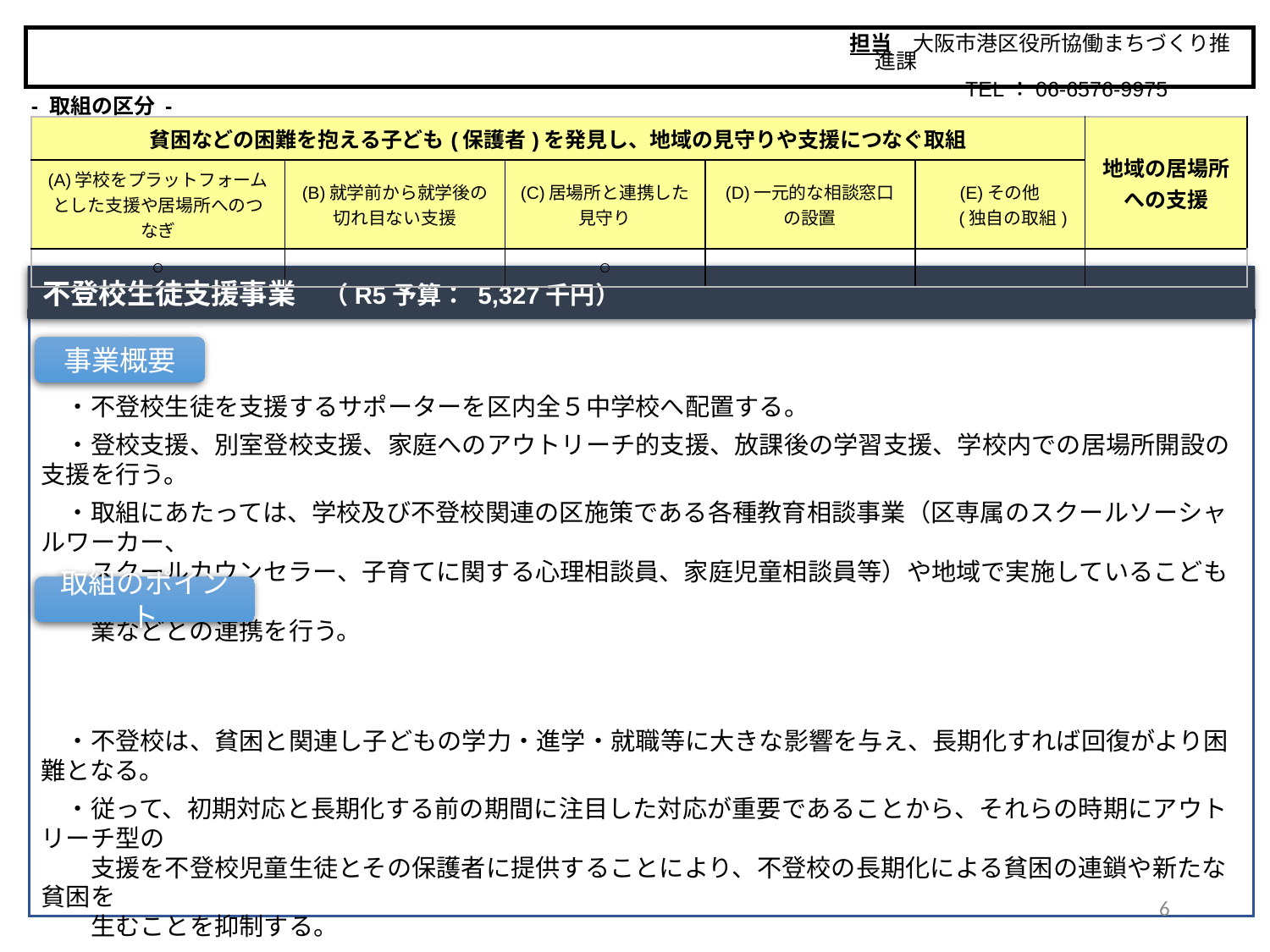

担当　大阪市港区役所協働まちづくり推進課
　　　　　 TEL：06-6576-9975

大阪市
- 取組の区分 -
| 貧困などの困難を抱える子ども(保護者)を発見し、地域の見守りや支援につなぐ取組 |  |  |  |  | 地域の居場所 への支援 |
| --- | --- | --- | --- | --- | --- |
| (A)学校をプラットフォームとした支援や居場所へのつなぎ | (B)就学前から就学後の 切れ目ない支援 | (C)居場所と連携した 見守り | (D)一元的な相談窓口 の設置 | (E)その他 　 (独自の取組) |  |
| ○ |  | ○ |  |  |  |
不登校生徒支援事業　（R5予算： 5,327千円）

　・不登校生徒を支援するサポーターを区内全５中学校へ配置する。

　・登校支援、別室登校支援、家庭へのアウトリーチ的支援、放課後の学習支援、学校内での居場所開設の支援を行う。

　・取組にあたっては、学校及び不登校関連の区施策である各種教育相談事業（区専属のスクールソーシャルワーカー、
　　スクールカウンセラー、子育てに関する心理相談員、家庭児童相談員等）や地域で実施しているこどもの居場所事
　　業などとの連携を行う。

　・不登校は、貧困と関連し子どもの学力・進学・就職等に大きな影響を与え、長期化すれば回復がより困難となる。

　・従って、初期対応と長期化する前の期間に注目した対応が重要であることから、それらの時期にアウトリーチ型の
　　支援を不登校児童生徒とその保護者に提供することにより、不登校の長期化による貧困の連鎖や新たな貧困を
　　生むことを抑制する。

 【特徴的な取組】
　・学校内での居場所を毎週定期的に開設することによって、不登校への抑止につなげるとともに、生徒とサポーターと　
　の信頼関係を構築する場としている。

事業概要
取組のポイント
6